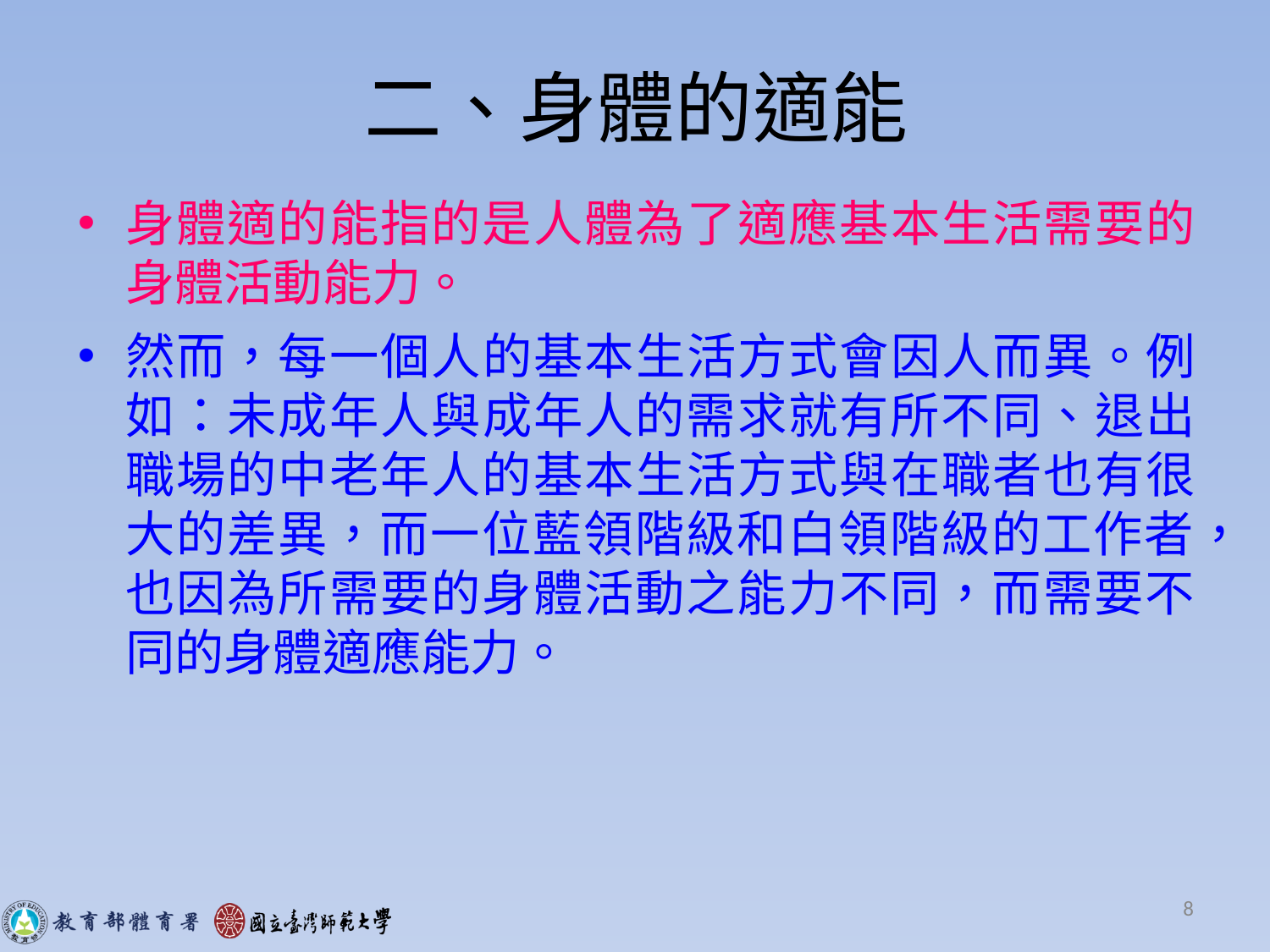

# 二、身體的適能
身體適的能指的是人體為了適應基本生活需要的身體活動能力。
然而，每一個人的基本生活方式會因人而異。例如：未成年人與成年人的需求就有所不同、退出職場的中老年人的基本生活方式與在職者也有很大的差異，而一位藍領階級和白領階級的工作者，也因為所需要的身體活動之能力不同，而需要不同的身體適應能力。

8